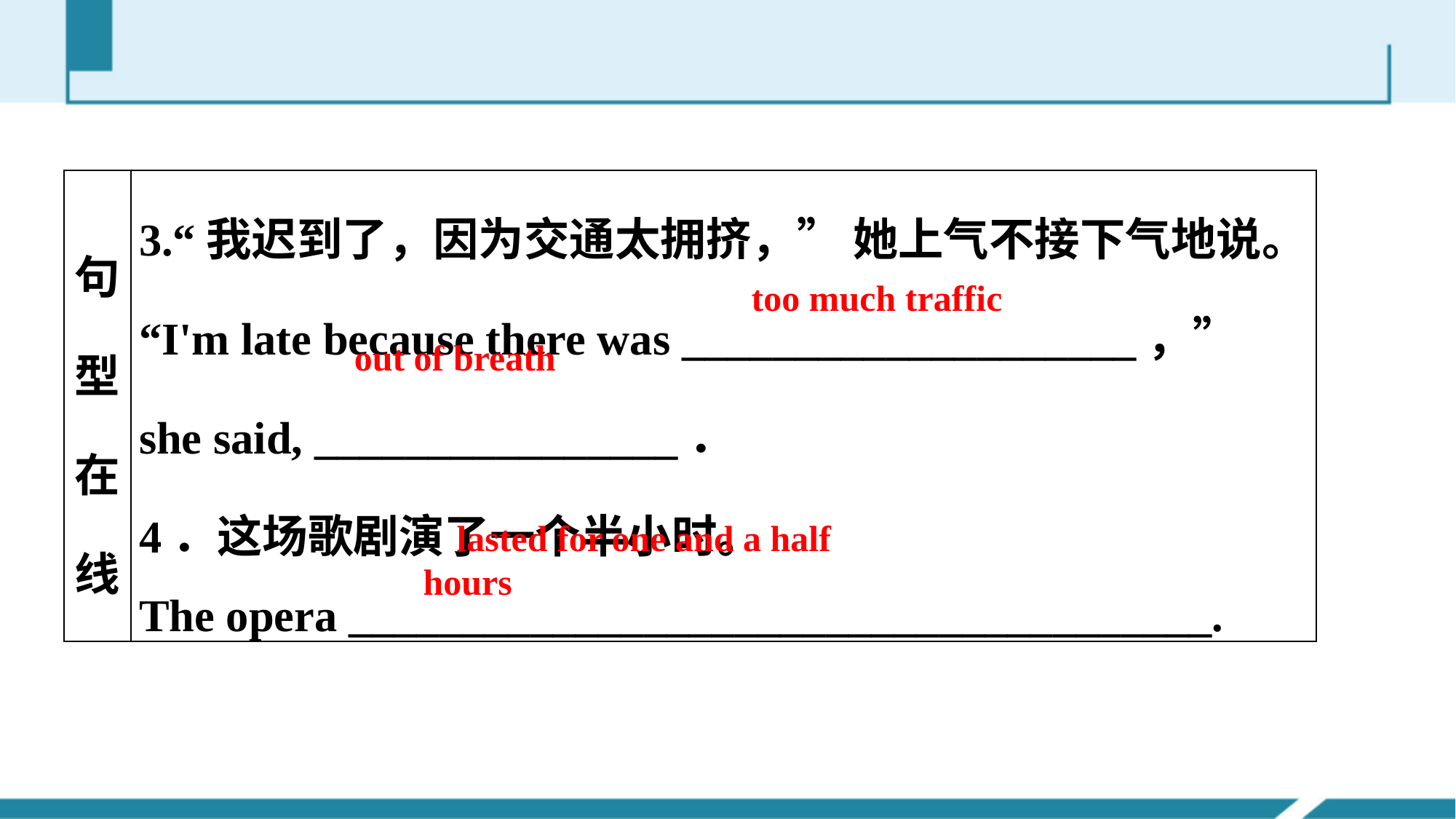

| 句型在线 | 3.“我迟到了，因为交通太拥挤，” 她上气不接下气地说。 “I'm late because there was \_\_\_\_\_\_\_\_\_\_\_\_\_\_\_\_\_\_\_\_，” she said, \_\_\_\_\_\_\_\_\_\_\_\_\_\_\_\_． 4．这场歌剧演了一个半小时。 The opera \_\_\_\_\_\_\_\_\_\_\_\_\_\_\_\_\_\_\_\_\_\_\_\_\_\_\_\_\_\_\_\_\_\_\_\_\_\_. |
| --- | --- |
too much traffic
out of breath
lasted for one and a half hours